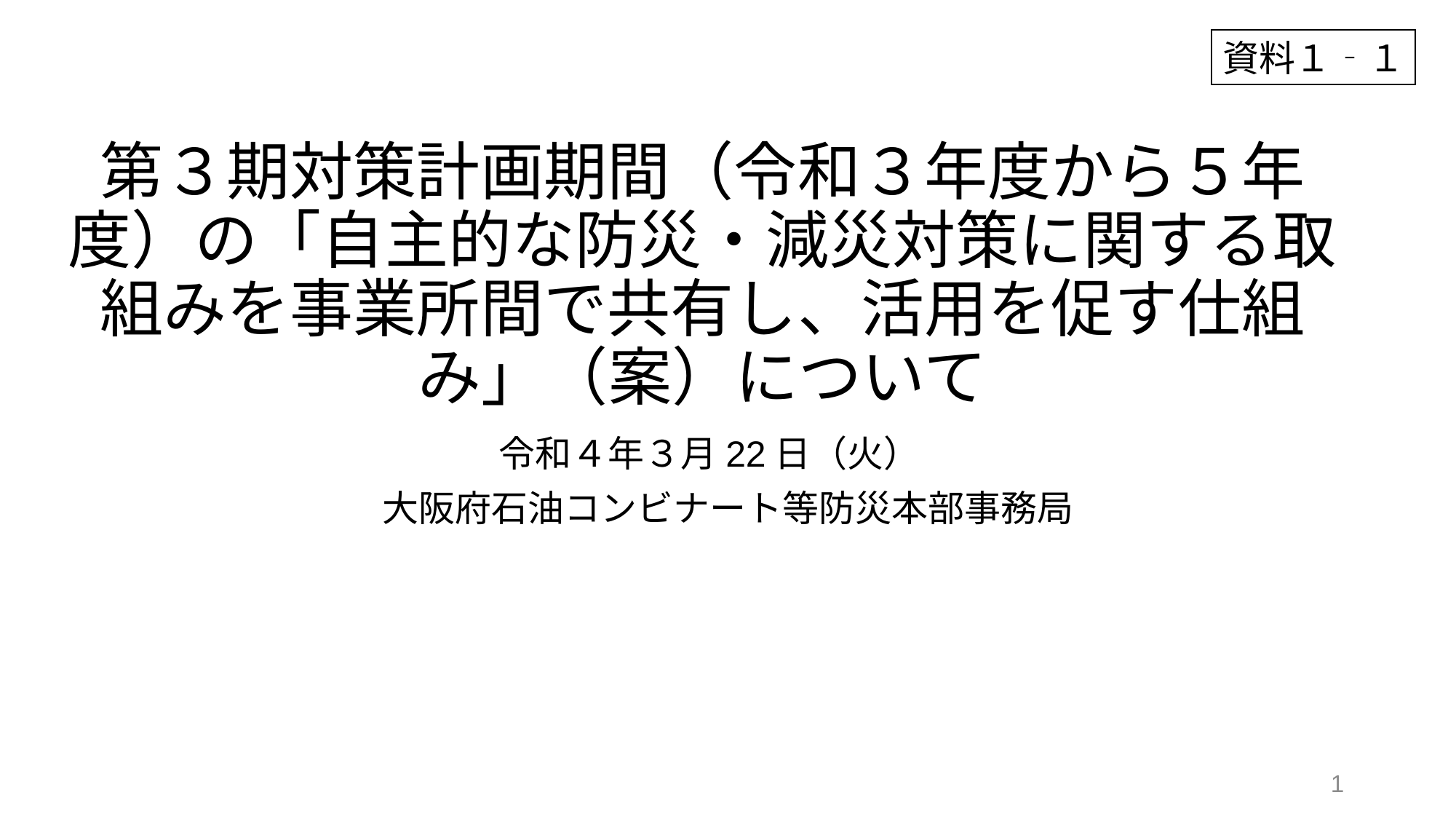

資料１‐１
# 第３期対策計画期間（令和３年度から５年度）の「自主的な防災・減災対策に関する取組みを事業所間で共有し、活用を促す仕組み」（案）について
令和４年３月22日（火）
大阪府石油コンビナート等防災本部事務局
1